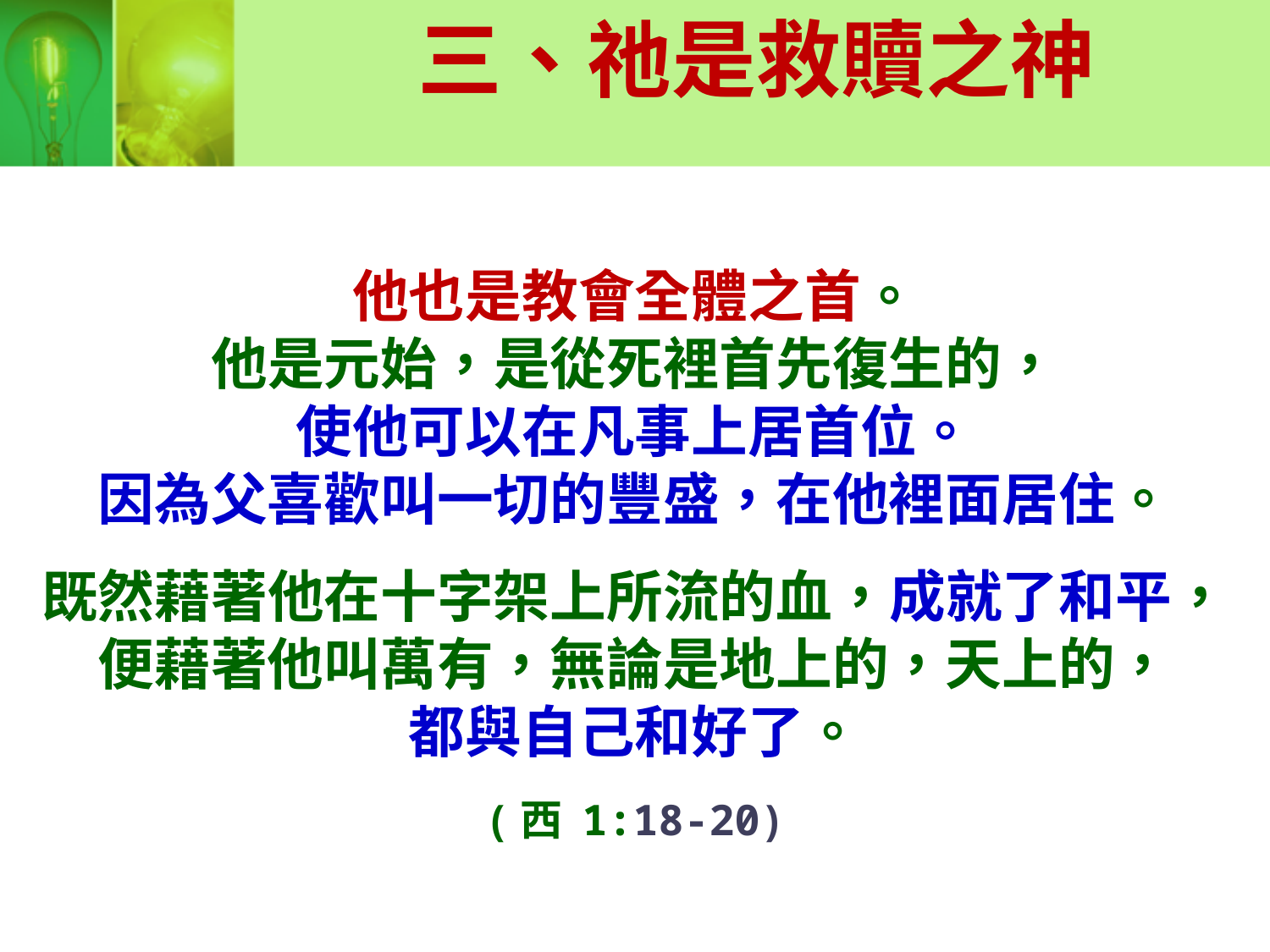

三、祂是救贖之神
他也是教會全體之首。
他是元始，是從死裡首先復生的，
使他可以在凡事上居首位。
因為父喜歡叫一切的豐盛，在他裡面居住。

既然藉著他在十字架上所流的血，成就了和平，
便藉著他叫萬有，無論是地上的，天上的，
都與自己和好了。

(西 1:18-20)